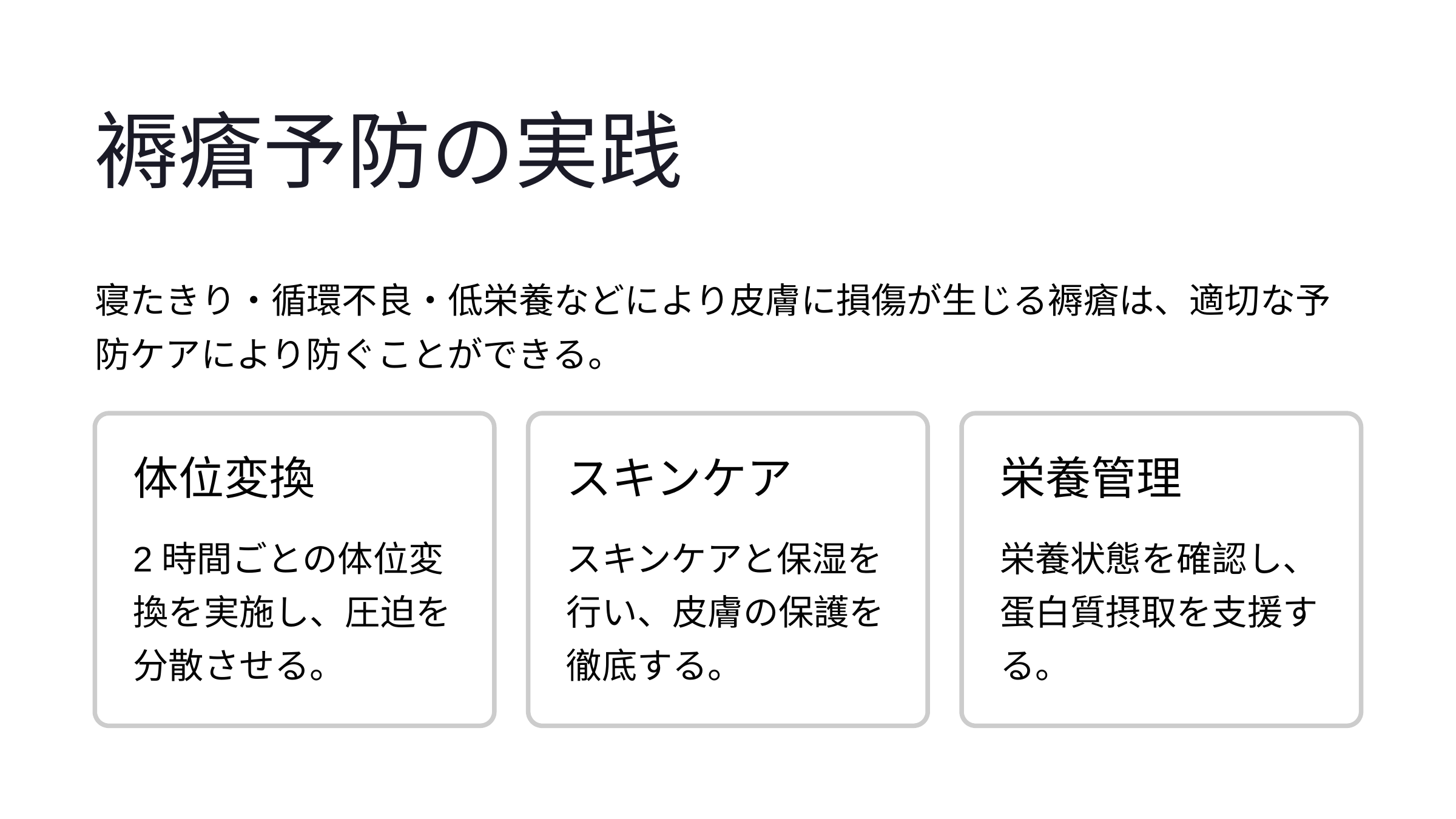

褥瘡予防の実践
寝たきり・循環不良・低栄養などにより皮膚に損傷が生じる褥瘡は、適切な予防ケアにより防ぐことができる。

体位変換
スキンケア
栄養管理
2時間ごとの体位変換を実施し、圧迫を分散させる。
スキンケアと保湿を行い、皮膚の保護を徹底する。
栄養状態を確認し、蛋白質摂取を支援する。